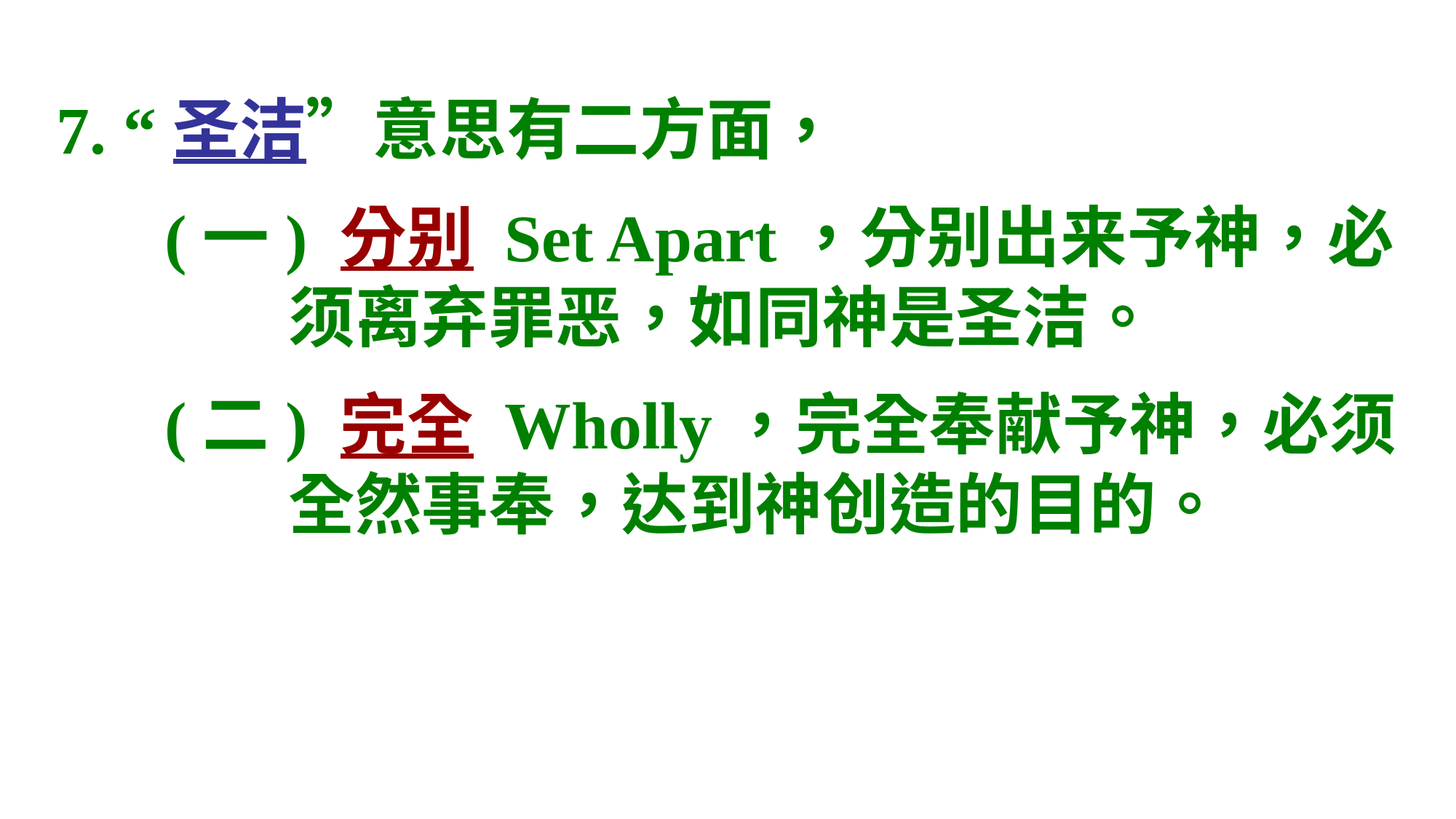

7. “圣洁”意思有二方面，
  (一) 分别 Set Apart，分别出来予神，必须离弃罪恶，如同神是圣洁。
  (二) 完全 Wholly，完全奉献予神，必须全然事奉，达到神创造的目的。